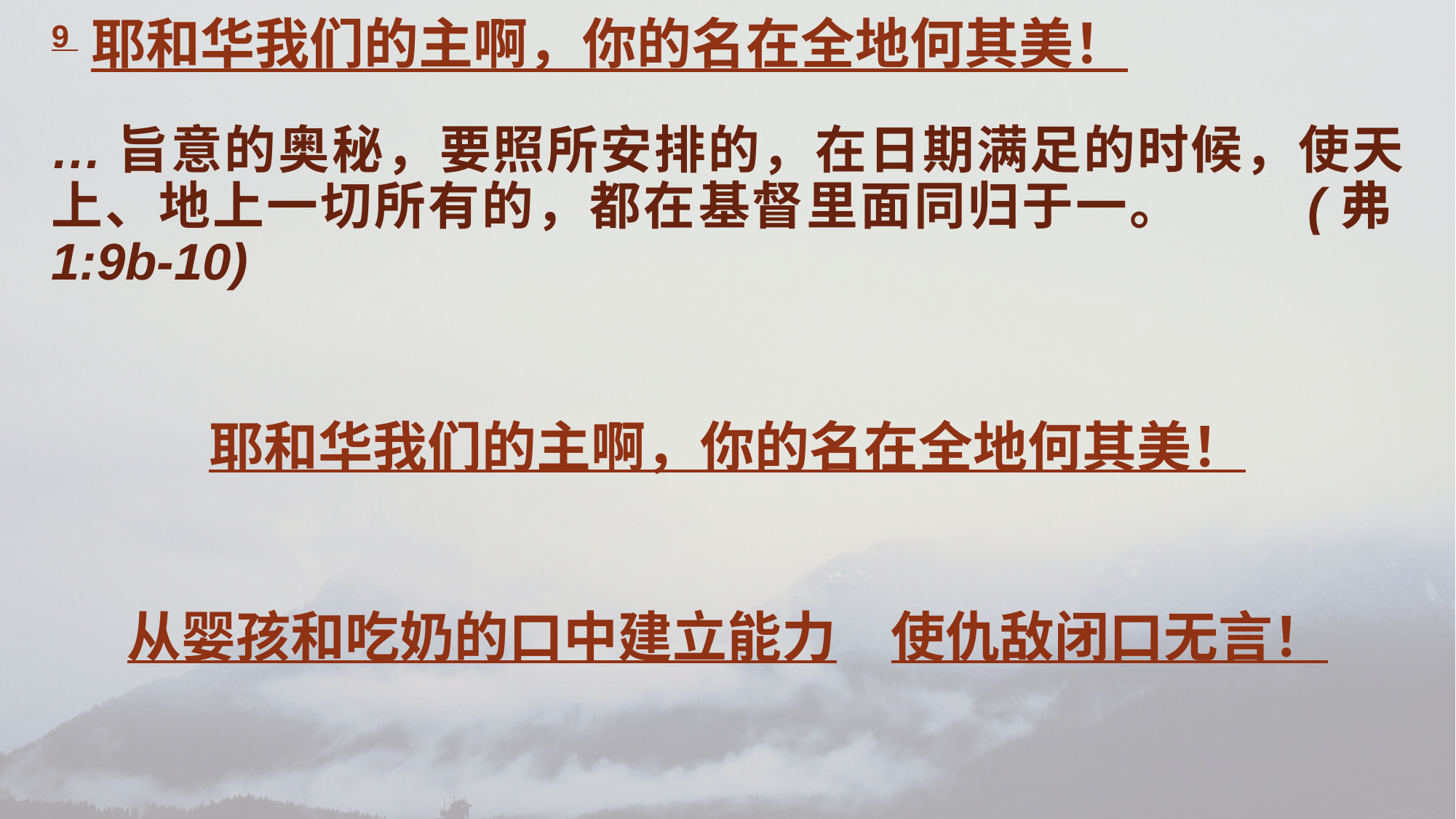

9 耶和华我们的主啊，你的名在全地何其美！
…旨意的奥秘，要照所安排的，在日期满足的时候，使天上、地上一切所有的，都在基督里面同归于一。		(弗1:9b-10)

耶和华我们的主啊，你的名在全地何其美！

从婴孩和吃奶的口中建立能力	使仇敌闭口无言！